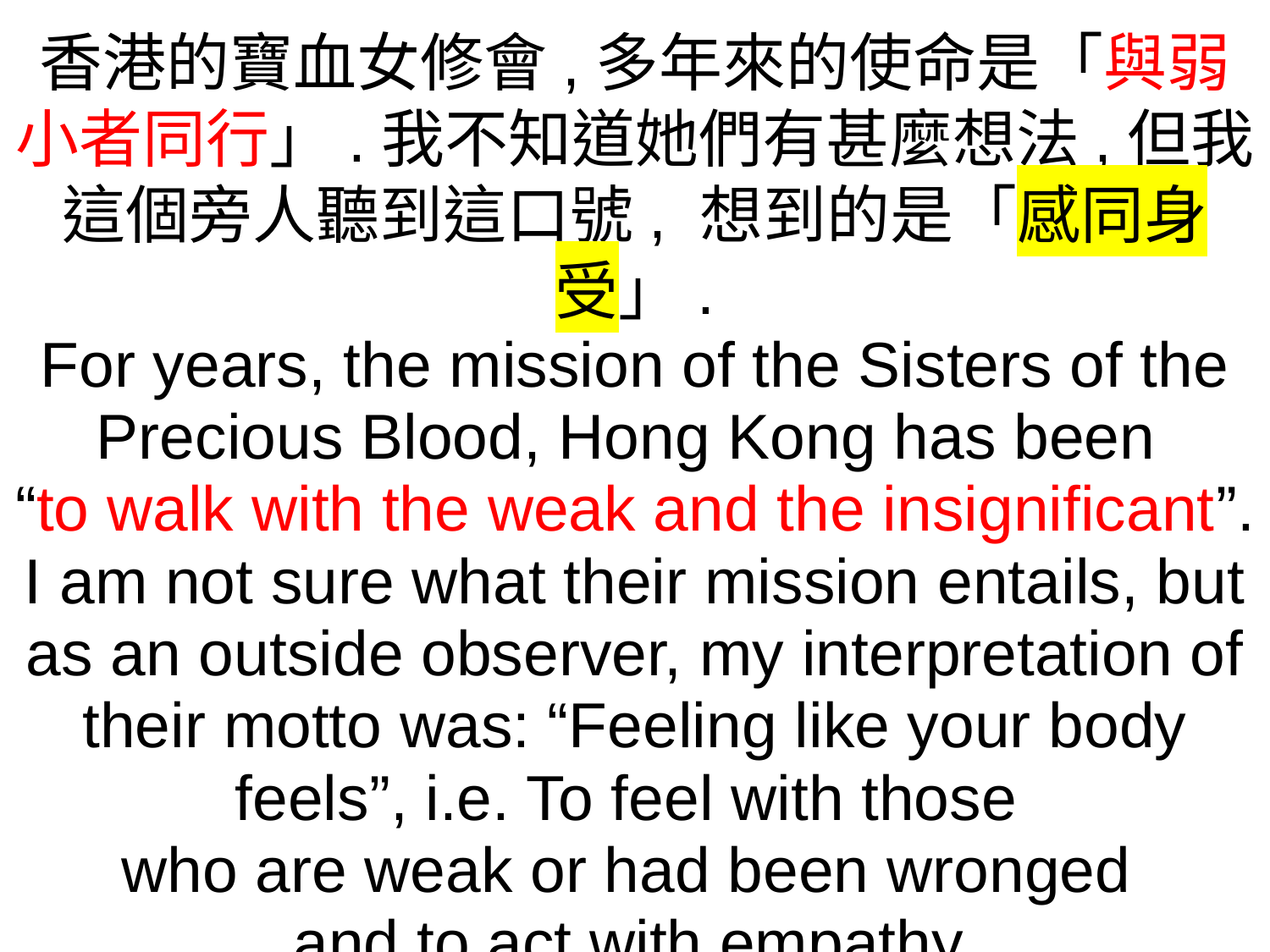

香港的寶血女修會,多年來的使命是「與弱小者同行」.我不知道她們有甚麼想法,但我這個旁人聽到這口號, 想到的是「感同身受」.
For years, the mission of the Sisters of the Precious Blood, Hong Kong has been
“to walk with the weak and the insignificant”. I am not sure what their mission entails, but as an outside observer, my interpretation of their motto was: “Feeling like your body feels”, i.e. To feel with those
who are weak or had been wronged
and to act with empathy.